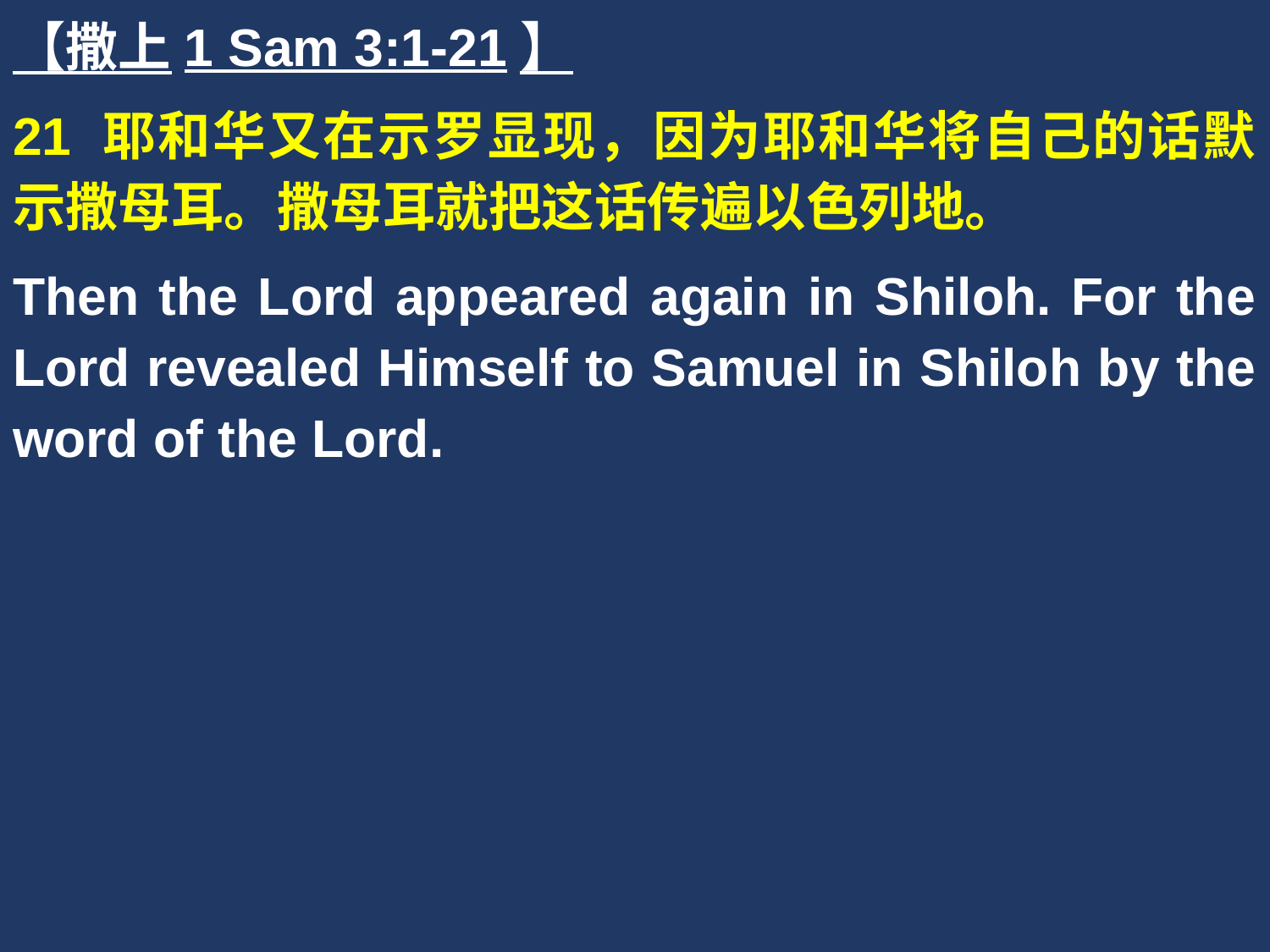

【撒上1 Sam 3:1-21】
21 耶和华又在示罗显现，因为耶和华将自己的话默示撒母耳。撒母耳就把这话传遍以色列地。
Then the Lord appeared again in Shiloh. For the Lord revealed Himself to Samuel in Shiloh by the word of the Lord.